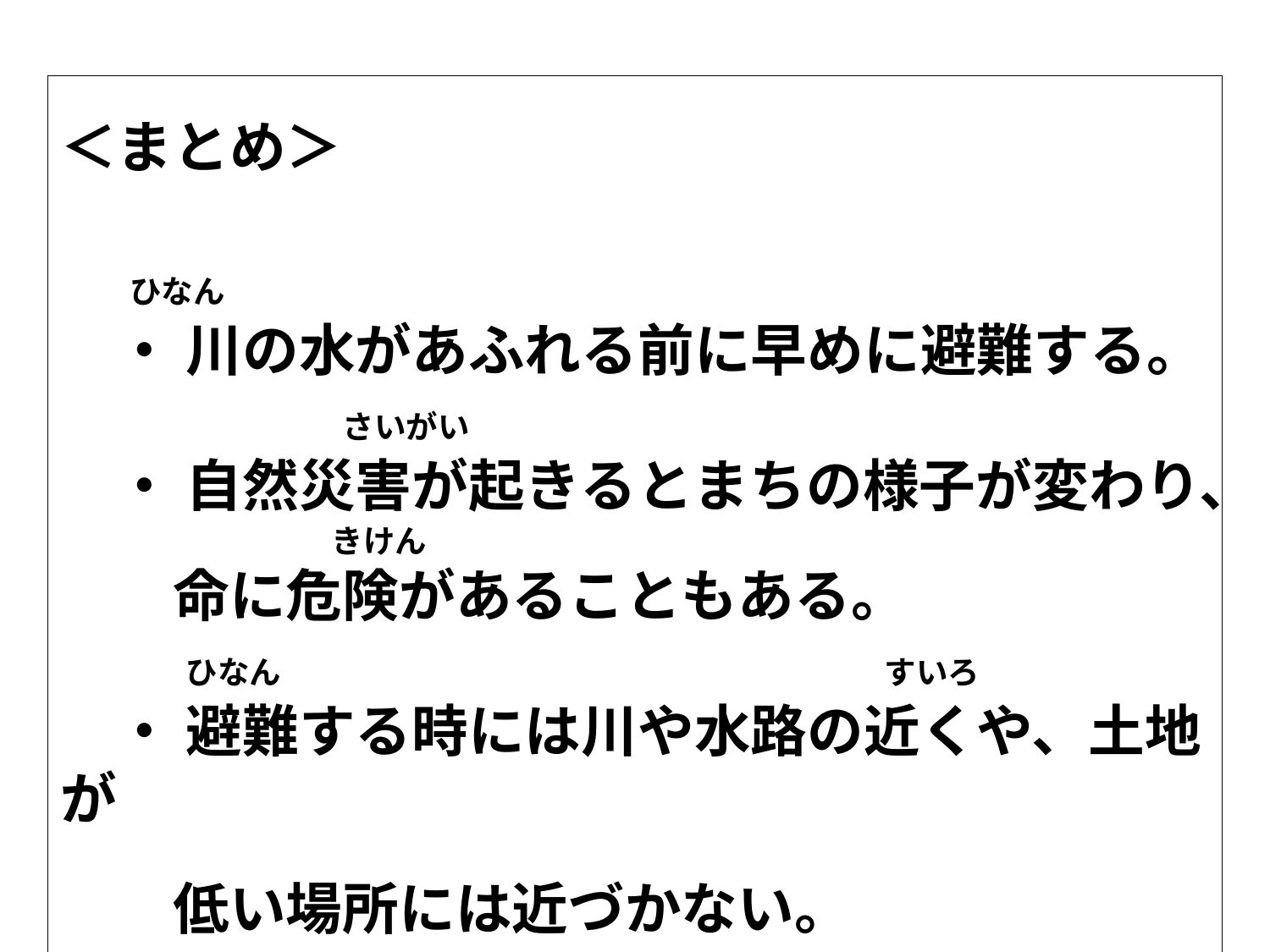

＜まとめ＞
　　　　　　　　　　　　　　　　　　　　　 ひなん
　・ 川の水があふれる前に早めに避難する。
　　　　　さいがい
　・ 自然災害が起きるとまちの様子が変わり、
　　　　　   　　きけん
　　命に危険があることもある。
　　 ひなん　　　　　　　　　　　　　　　　　　　すいろ
　・ 避難する時には川や水路の近くや、土地が

　　低い場所には近づかない。